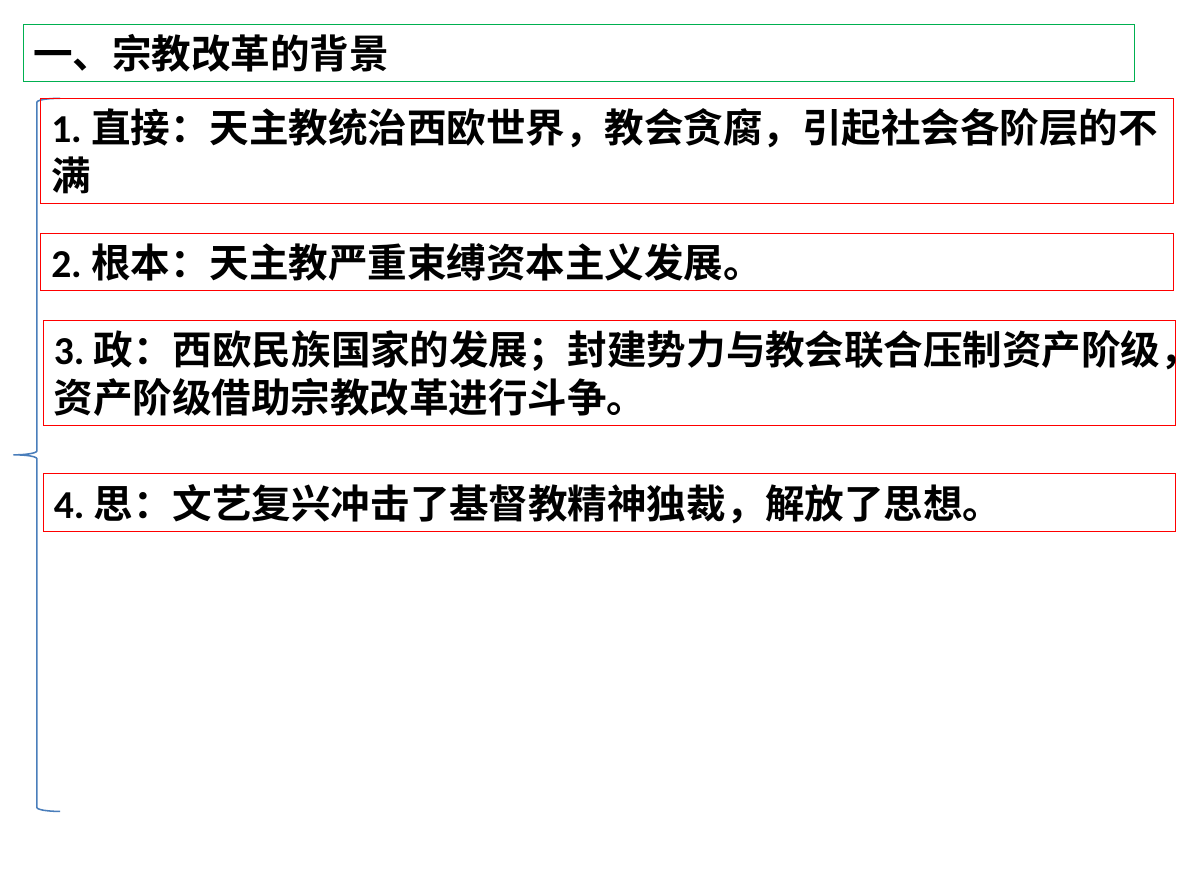

一、宗教改革的背景
1.直接：天主教统治西欧世界，教会贪腐，引起社会各阶层的不满

2.根本：天主教严重束缚资本主义发展。
3.政：西欧民族国家的发展；封建势力与教会联合压制资产阶级，资产阶级借助宗教改革进行斗争。
4.思：文艺复兴冲击了基督教精神独裁，解放了思想。